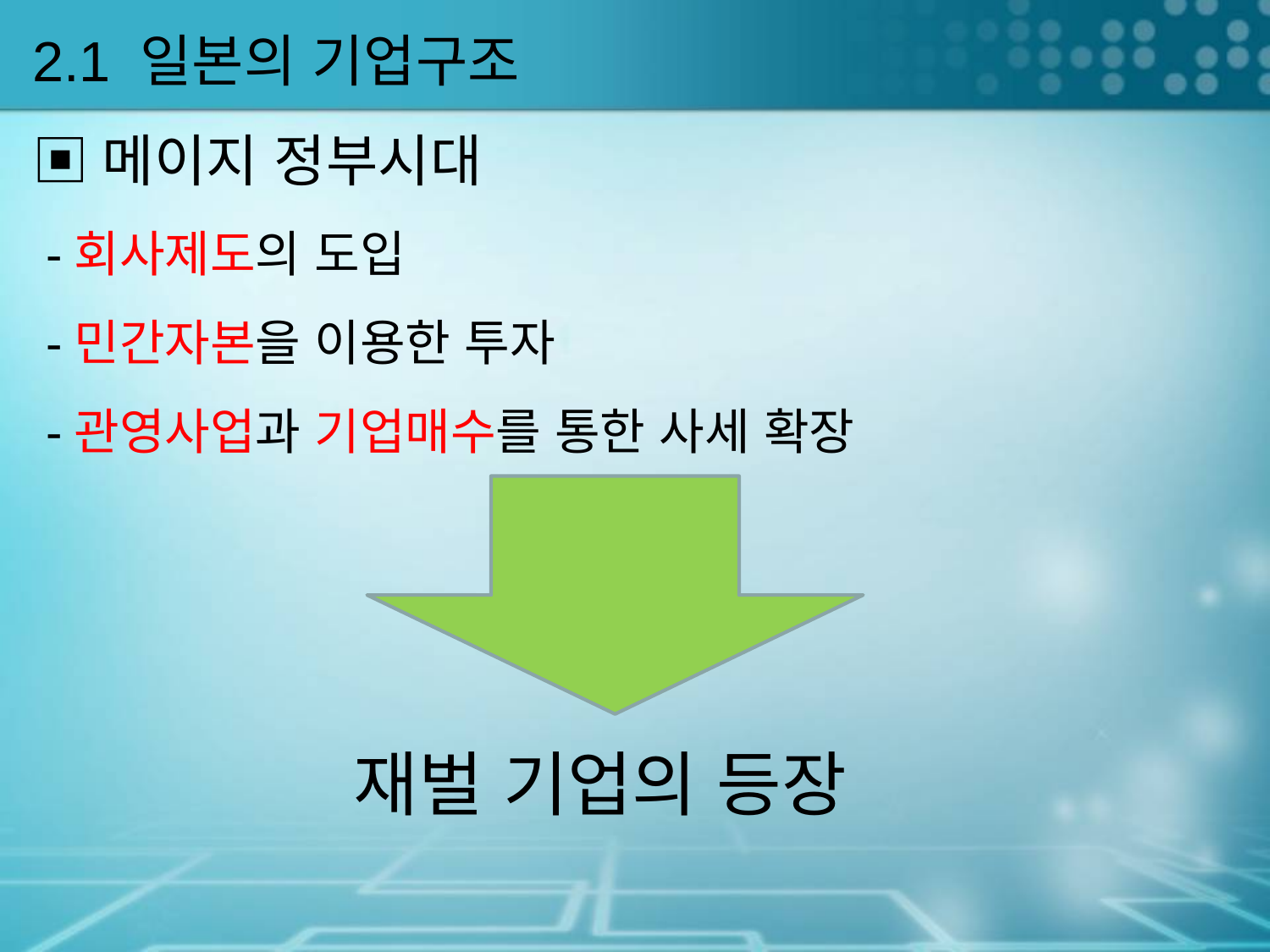

# 2.1 일본의 기업구조
▣메이지 정부시대
 -회사제도의 도입
 -민간자본을 이용한 투자
 -관영사업과 기업매수를 통한 사세 확장

재벌 기업의 등장